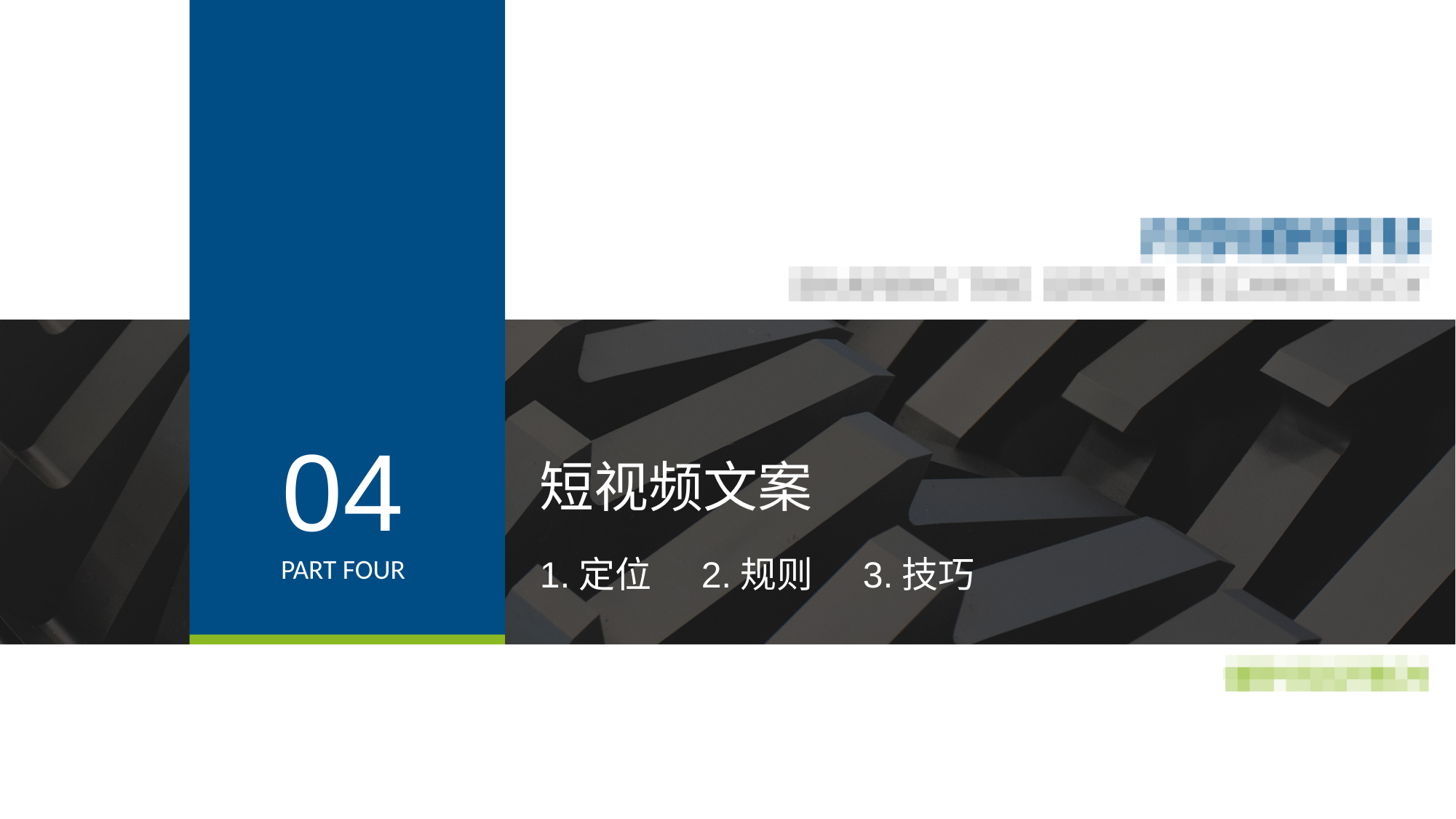

04
短视频文案
PART FOUR
1.定位     2.规则     3.技巧